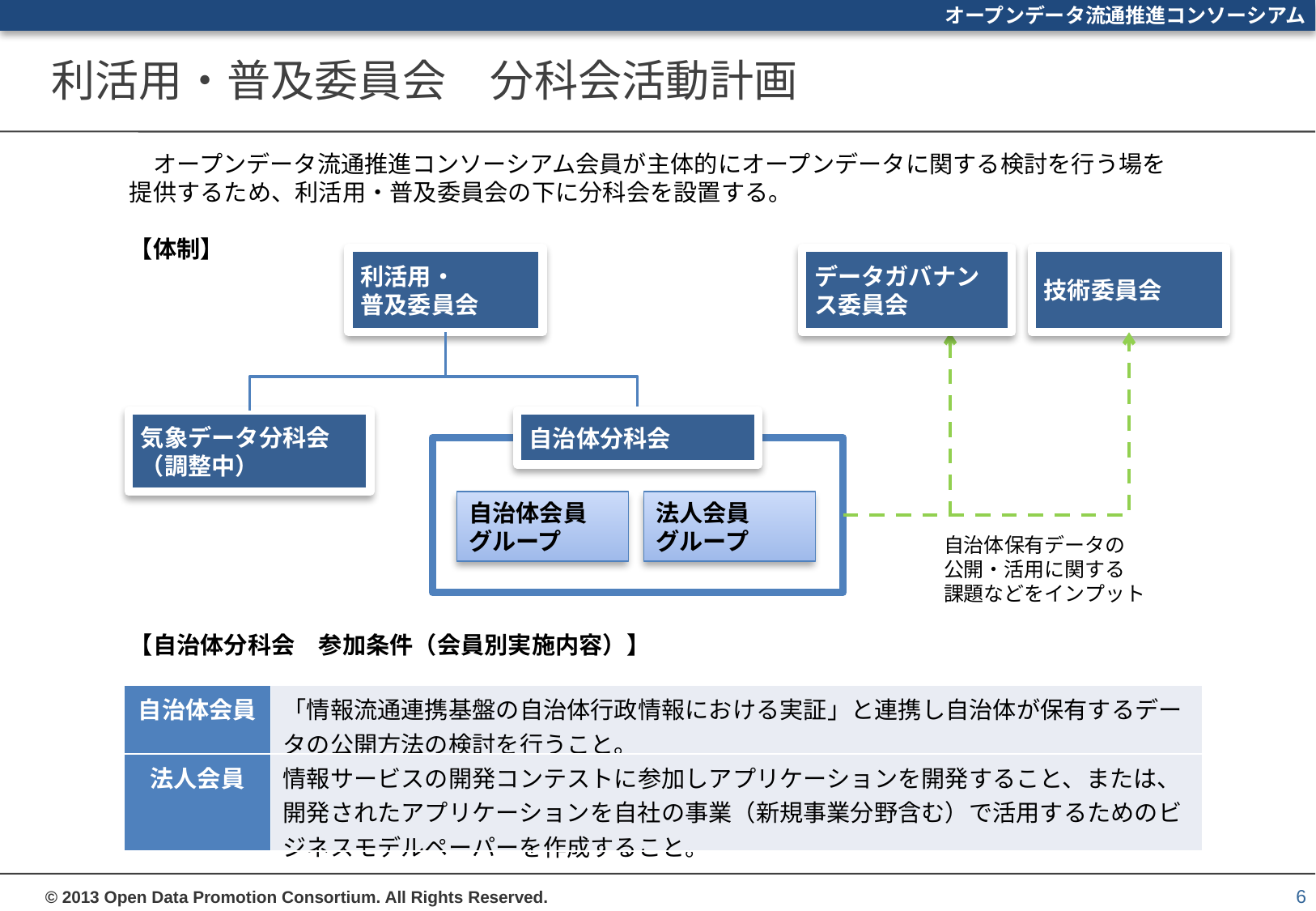

# 利活用・普及委員会　分科会活動計画
　オープンデータ流通推進コンソーシアム会員が主体的にオープンデータに関する検討を行う場を提供するため、利活用・普及委員会の下に分科会を設置する。

【体制】

【自治体分科会　参加条件（会員別実施内容）】

データガバナンス委員会
利活用・
普及委員会
技術委員会
自治体分科会
気象データ分科会
（調整中）

自治体会員
グループ
法人会員
グループ
自治体保有データの公開・活用に関する課題などをインプット
| 自治体会員 | 「情報流通連携基盤の自治体行政情報における実証」と連携し自治体が保有するデータの公開方法の検討を行うこと。 |
| --- | --- |
| 法人会員 | 情報サービスの開発コンテストに参加しアプリケーションを開発すること、または、開発されたアプリケーションを自社の事業（新規事業分野含む）で活用するためのビジネスモデルペーパーを作成すること。 |
6